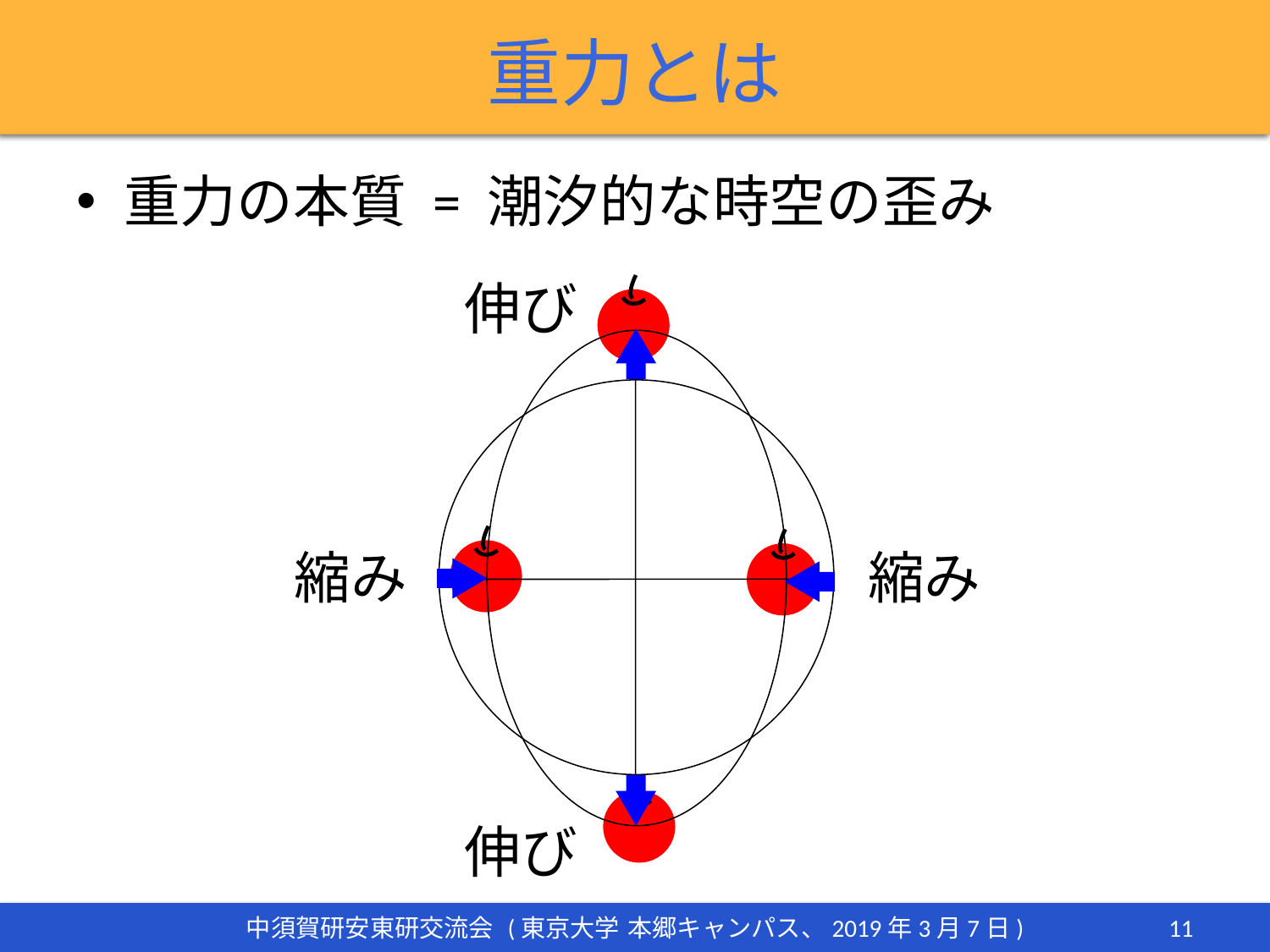

# 重力とは
重力の本質 = 潮汐的な時空の歪み

伸び
縮み
縮み
伸び
11
中須賀研安東研交流会 (東京大学 本郷キャンパス、2019年3月7日)